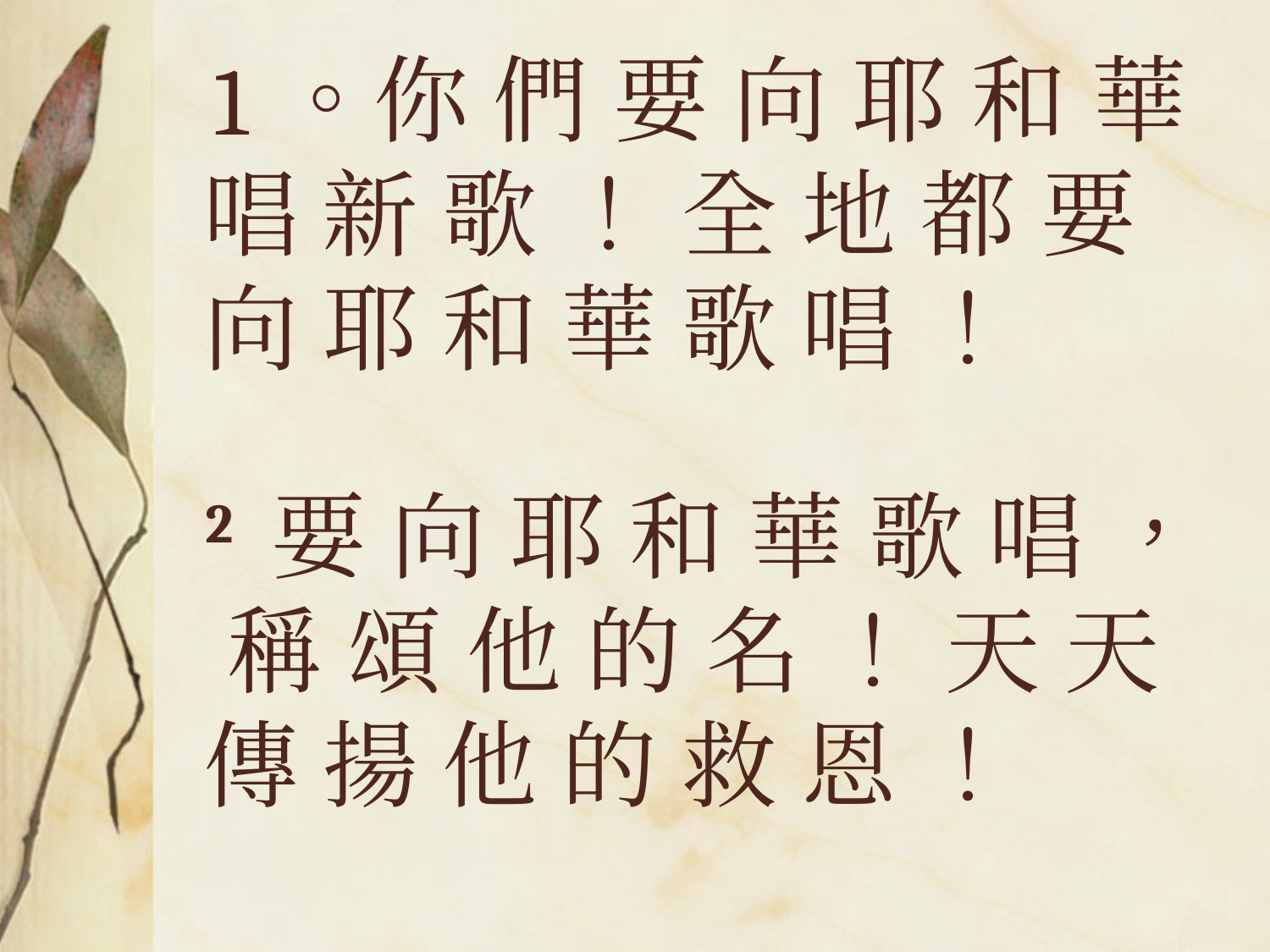

# 1。你 們 要 向 耶 和 華 唱 新 歌 ！ 全 地 都 要 向 耶 和 華 歌 唱 ！ 2 要 向 耶 和 華 歌 唱 ， 稱 頌 他 的 名 ！ 天 天 傳 揚 他 的 救 恩 ！